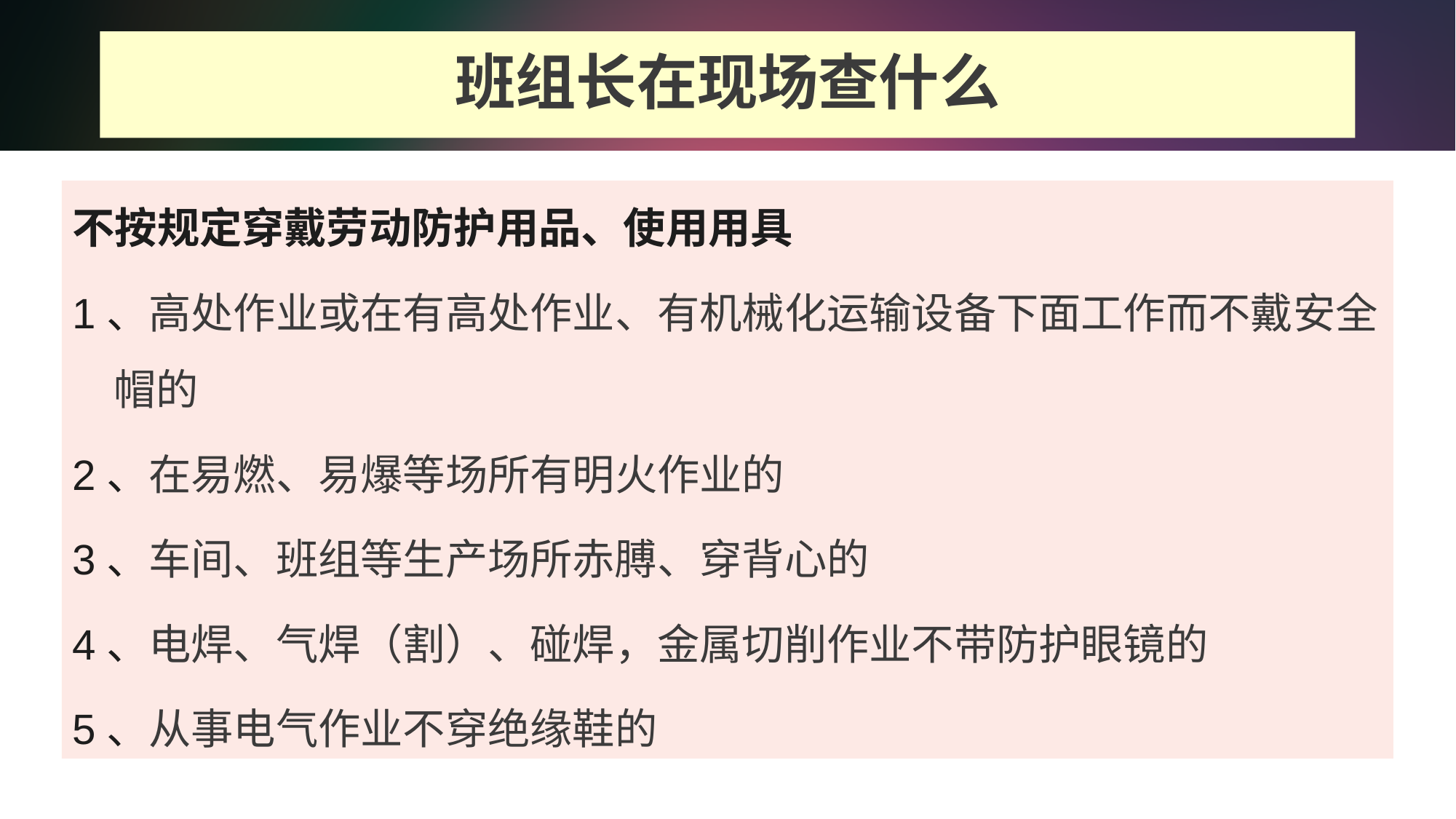

班组长在现场查什么
不按规定穿戴劳动防护用品、使用用具
1、高处作业或在有高处作业、有机械化运输设备下面工作而不戴安全帽的
2、在易燃、易爆等场所有明火作业的
3、车间、班组等生产场所赤膊、穿背心的
4、电焊、气焊（割）、碰焊，金属切削作业不带防护眼镜的
5、从事电气作业不穿绝缘鞋的